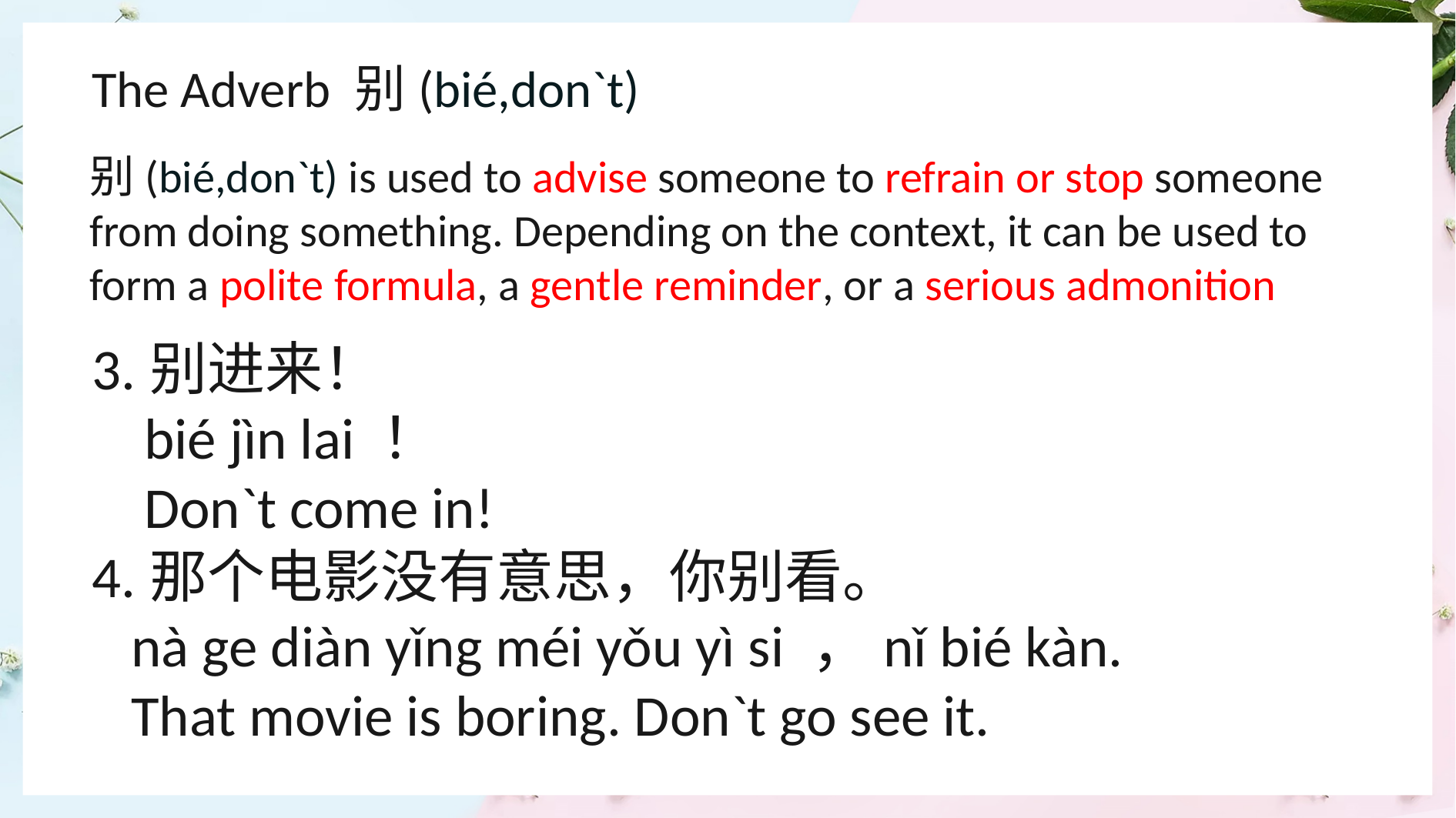

The Adverb 别(bié,don`t)
别(bié,don`t) is used to advise someone to refrain or stop someone from doing something. Depending on the context, it can be used to form a polite formula, a gentle reminder, or a serious admonition
1
3.别进来！
    bié jìn lai ！
    Don`t come in!
4.那个电影没有意思，你别看。
   nà ge diàn yǐng méi yǒu yì si ，nǐ bié kàn.
   That movie is boring. Don`t go see it.